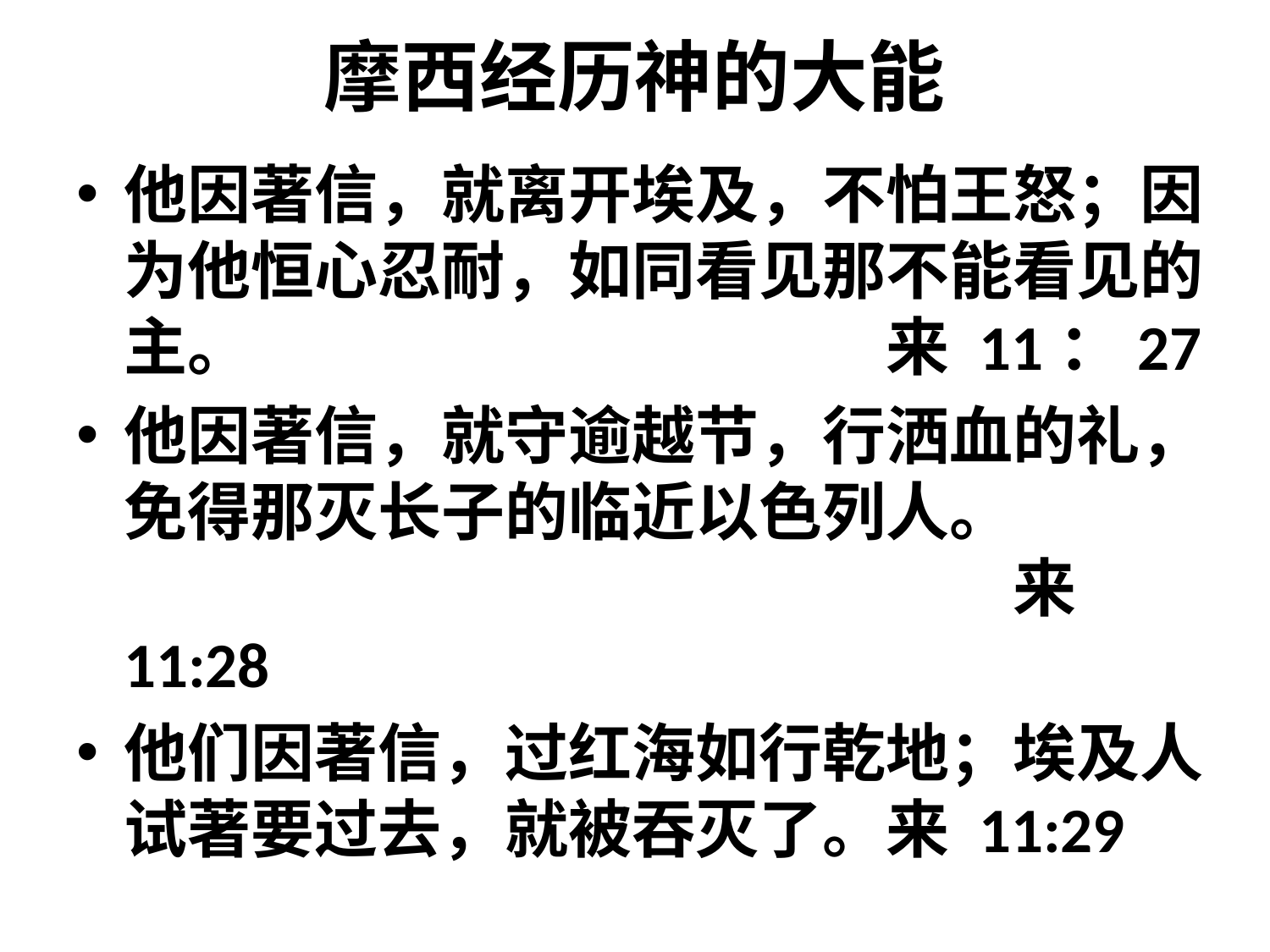

# 摩西经历神的大能
他因著信，就离开埃及，不怕王怒；因为他恒心忍耐，如同看见那不能看见的主。 					来 11：27
他因著信，就守逾越节，行洒血的礼，免得那灭长子的临近以色列人。								来 11:28
他们因著信，过红海如行乾地；埃及人试著要过去，就被吞灭了。来 11:29